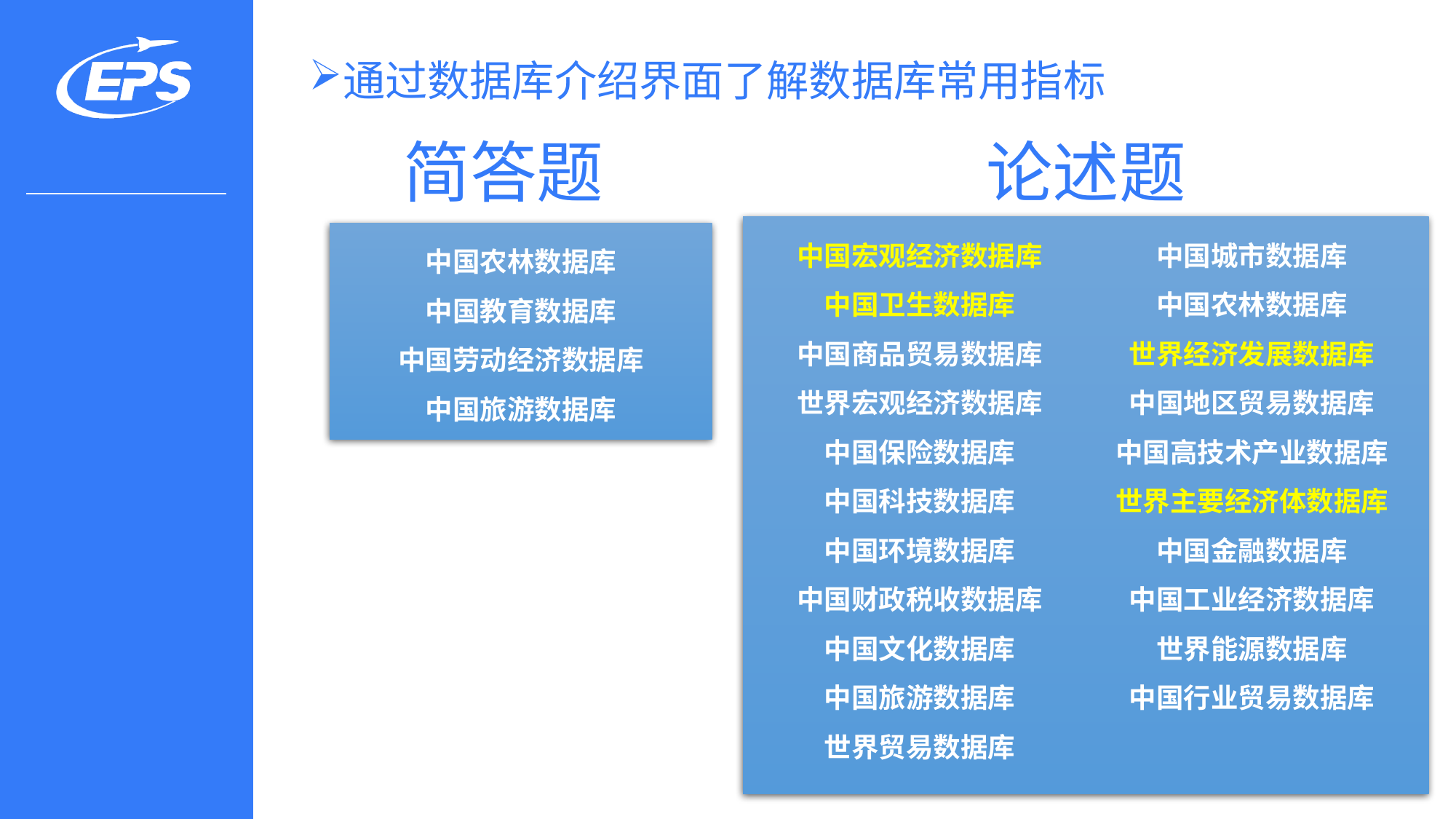

通过数据库介绍界面了解数据库常用指标
论述题
简答题
#
中国宏观经济数据库
中国卫生数据库
中国商品贸易数据库
世界宏观经济数据库
中国保险数据库
中国科技数据库
中国环境数据库
中国财政税收数据库
中国文化数据库
中国旅游数据库
世界贸易数据库
中国城市数据库
中国农林数据库
世界经济发展数据库
中国地区贸易数据库
中国高技术产业数据库
世界主要经济体数据库
中国金融数据库
中国工业经济数据库
世界能源数据库
中国行业贸易数据库
中国农林数据库
中国教育数据库
中国劳动经济数据库
中国旅游数据库